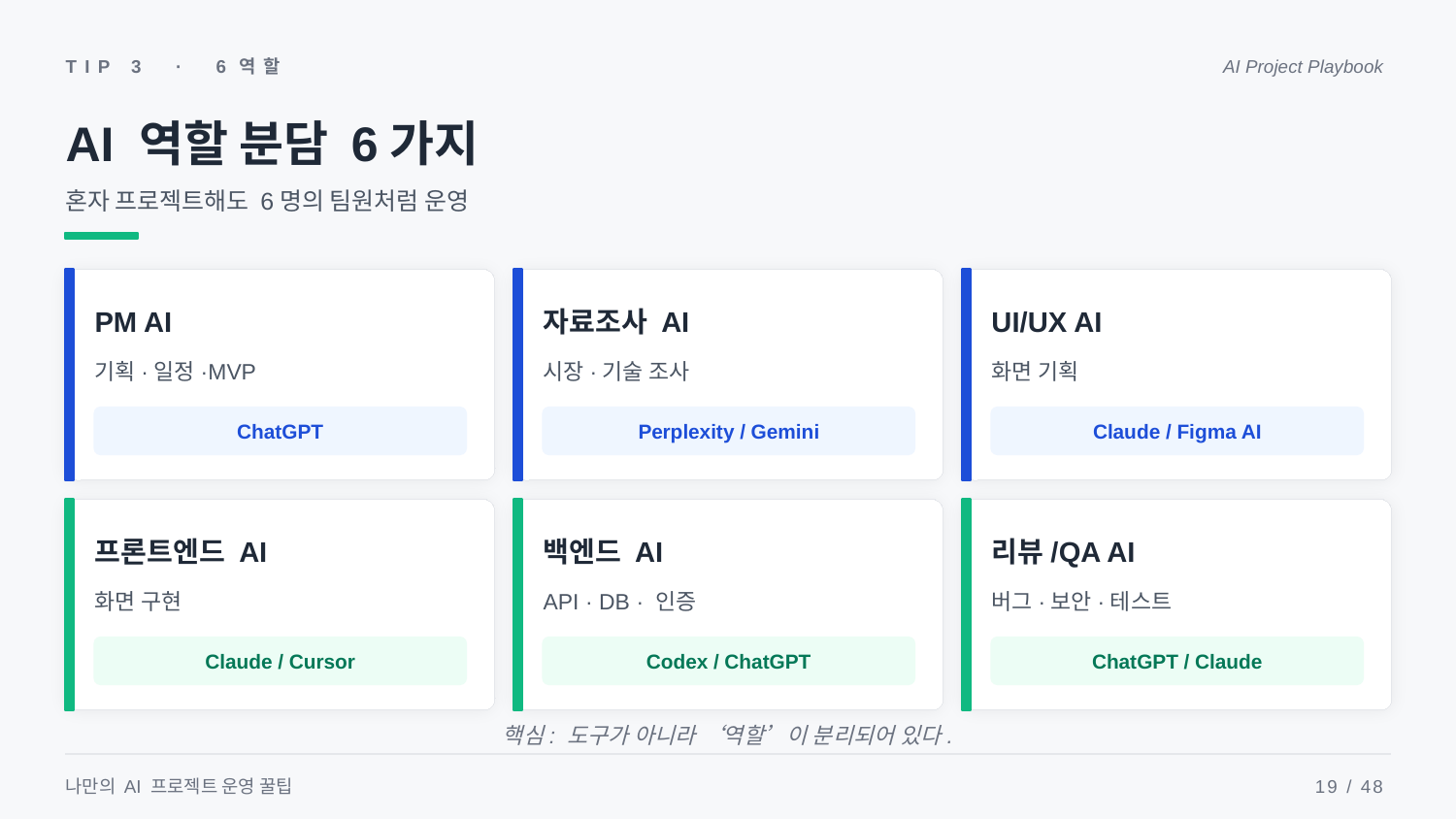

TIP 3  ·  6역할
AI Project Playbook
AI 역할 분담 6가지
혼자 프로젝트해도 6명의 팀원처럼 운영

자료조사 AI
PM AI
UI/UX AI
기획·일정·MVP
시장·기술 조사
화면 기획

ChatGPT
Perplexity / Gemini
Claude / Figma AI

프론트엔드 AI
백엔드 AI
리뷰/QA AI
화면 구현
API · DB · 인증
버그·보안·테스트

Claude / Cursor
Codex / ChatGPT
ChatGPT / Claude
핵심: 도구가 아니라 ‘역할’이 분리되어 있다.

나만의 AI 프로젝트 운영 꿀팁
19 / 48